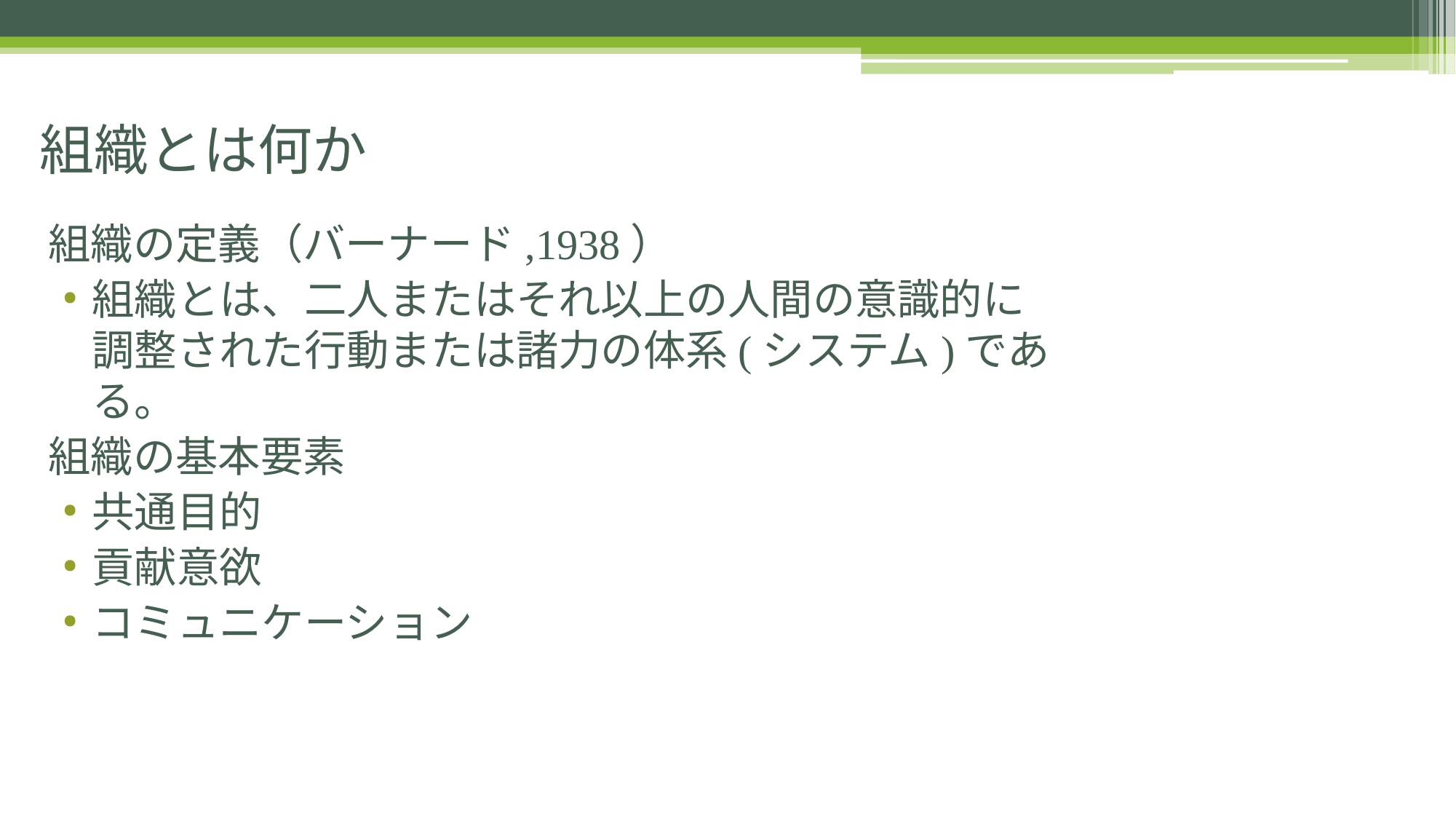

# 組織とは何か
組織の定義（バーナード,1938）
組織とは、二人またはそれ以上の人間の意識的に調整された行動または諸力の体系(システム)である。
組織の基本要素
共通目的
貢献意欲
コミュニケーション